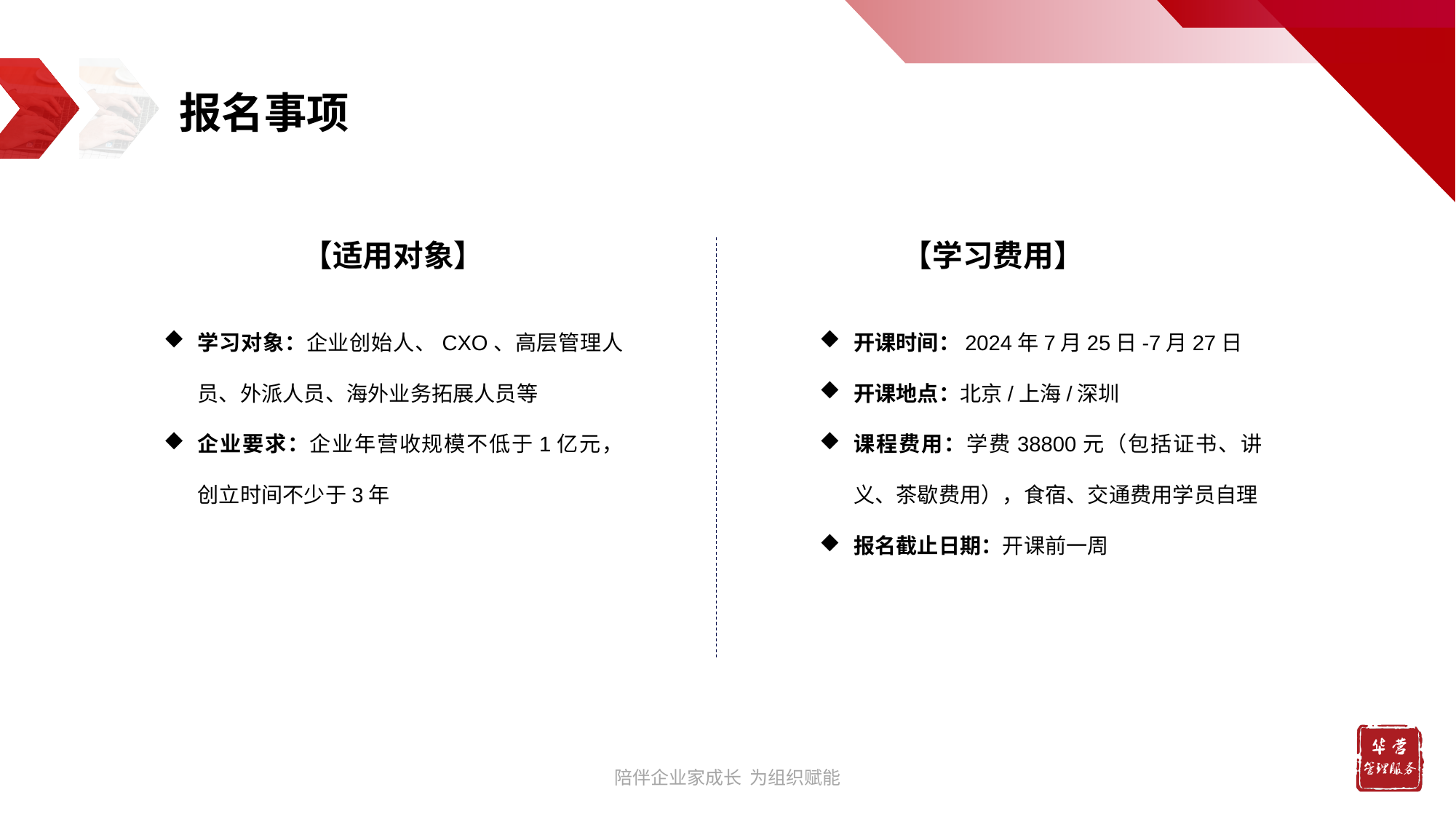

报名事项
【适用对象】
【学习费用】
学习对象：企业创始人、CXO、高层管理人员、外派人员、海外业务拓展人员等
企业要求：企业年营收规模不低于1亿元，创立时间不少于3年

开课时间：2024年7月25日-7月27日
开课地点：北京/上海/深圳
课程费用：学费38800元（包括证书、讲义、茶歇费用），食宿、交通费用学员自理
报名截止日期：开课前一周